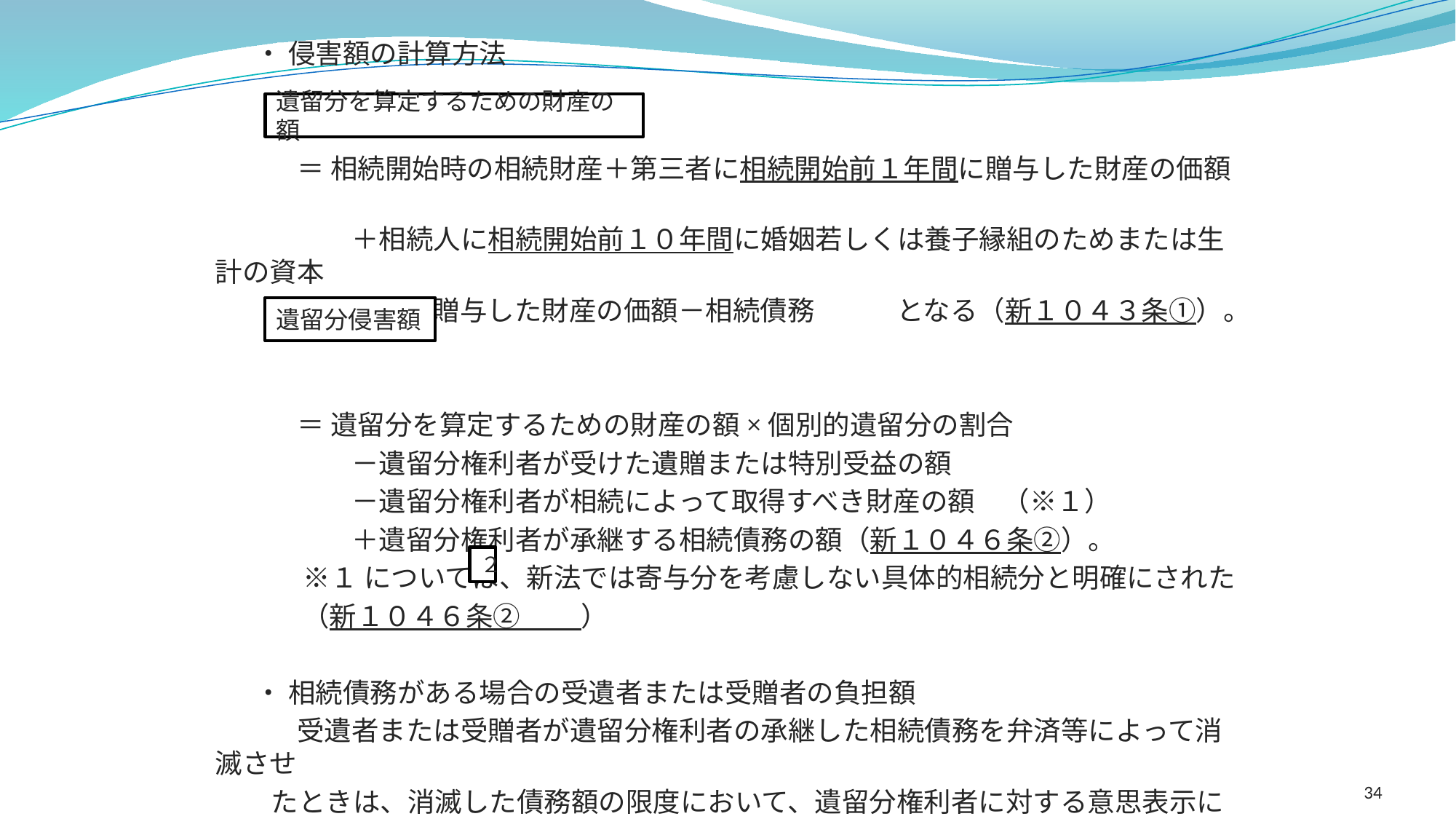

・ 侵害額の計算方法

　　　＝ 相続開始時の相続財産＋第三者に相続開始前１年間に贈与した財産の価額
　　　　　＋相続人に相続開始前１０年間に婚姻若しくは養子縁組のためまたは生計の資本
　　　　　として贈与した財産の価額－相続債務　　　となる（新１０４３条①）。

　　　＝ 遺留分を算定するための財産の額×個別的遺留分の割合
　　　　　－遺留分権利者が受けた遺贈または特別受益の額
　　　　　－遺留分権利者が相続によって取得すべき財産の額　（※１）
　　　　　＋遺留分権利者が承継する相続債務の額（新１０４６条②）。
　　　 ※１ については、新法では寄与分を考慮しない具体的相続分と明確にされた
             （新１０４６条②　　 ）

　  ・ 相続債務がある場合の受遺者または受贈者の負担額
　　　受遺者または受贈者が遺留分権利者の承継した相続債務を弁済等によって消滅させ
        たときは、消滅した債務額の限度において、遺留分権利者に対する意思表示により、
　　　遺留分侵害額請求により負担した債務を消滅させることができる（新１０４７条③）。

遺留分を算定するための財産の額
遺留分侵害額
２
34